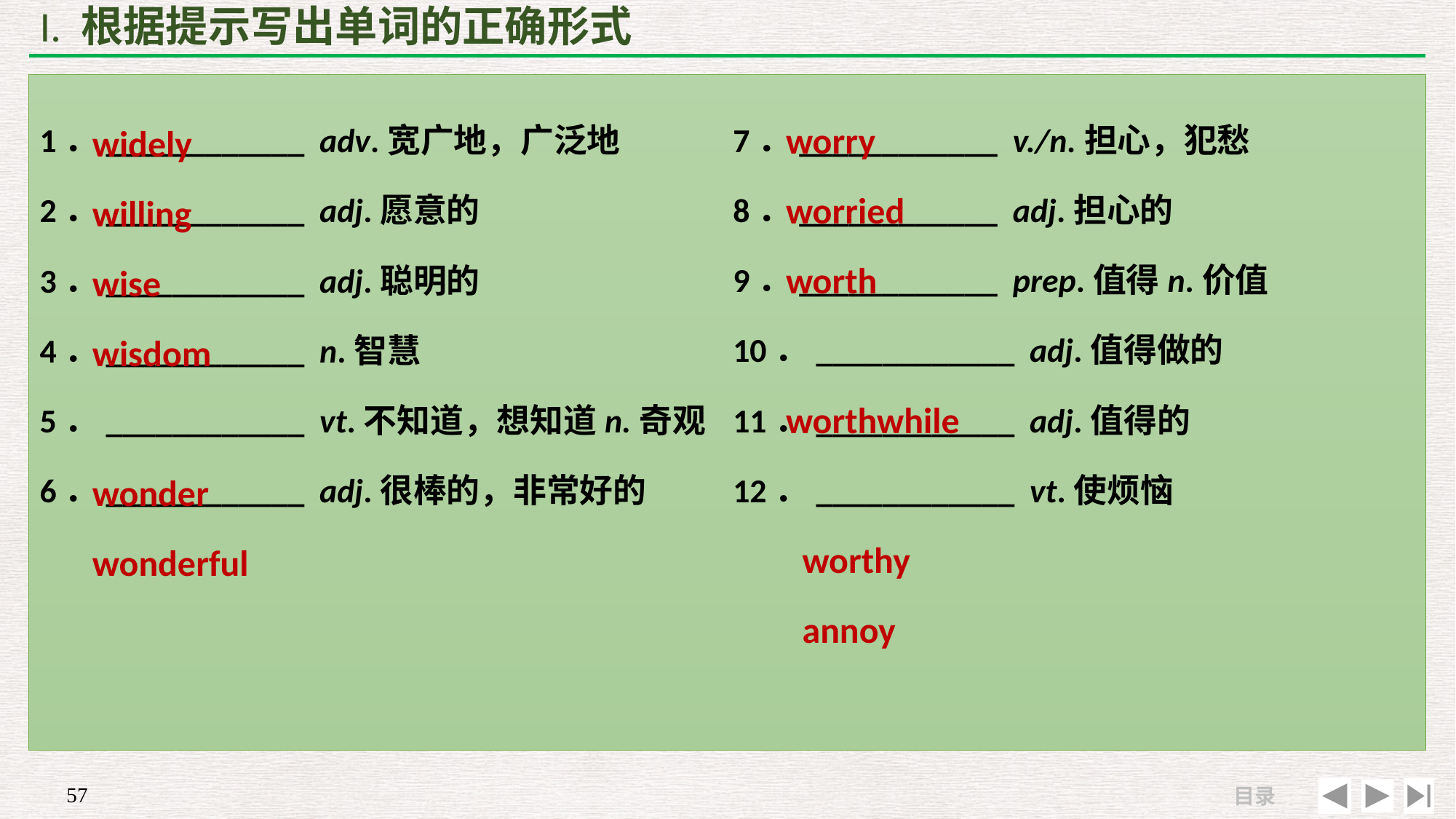

# I. 根据提示写出单词的正确形式

worry
worried
worth
  worthwhile
  worthy
  annoy
widely
willing
wise
wisdom
wonder
wonderful
1．____________  adv.宽广地，广泛地
2．____________  adj.愿意的
3．____________  adj.聪明的
4．____________  n.智慧
5．____________  vt.不知道，想知道n.奇观
6．____________  adj.很棒的，非常好的
7．____________  v./n.担心，犯愁
8．____________  adj.担心的
9．____________  prep.值得n.价值
10．____________  adj.值得做的
11．____________  adj.值得的
12．____________  vt.使烦恼